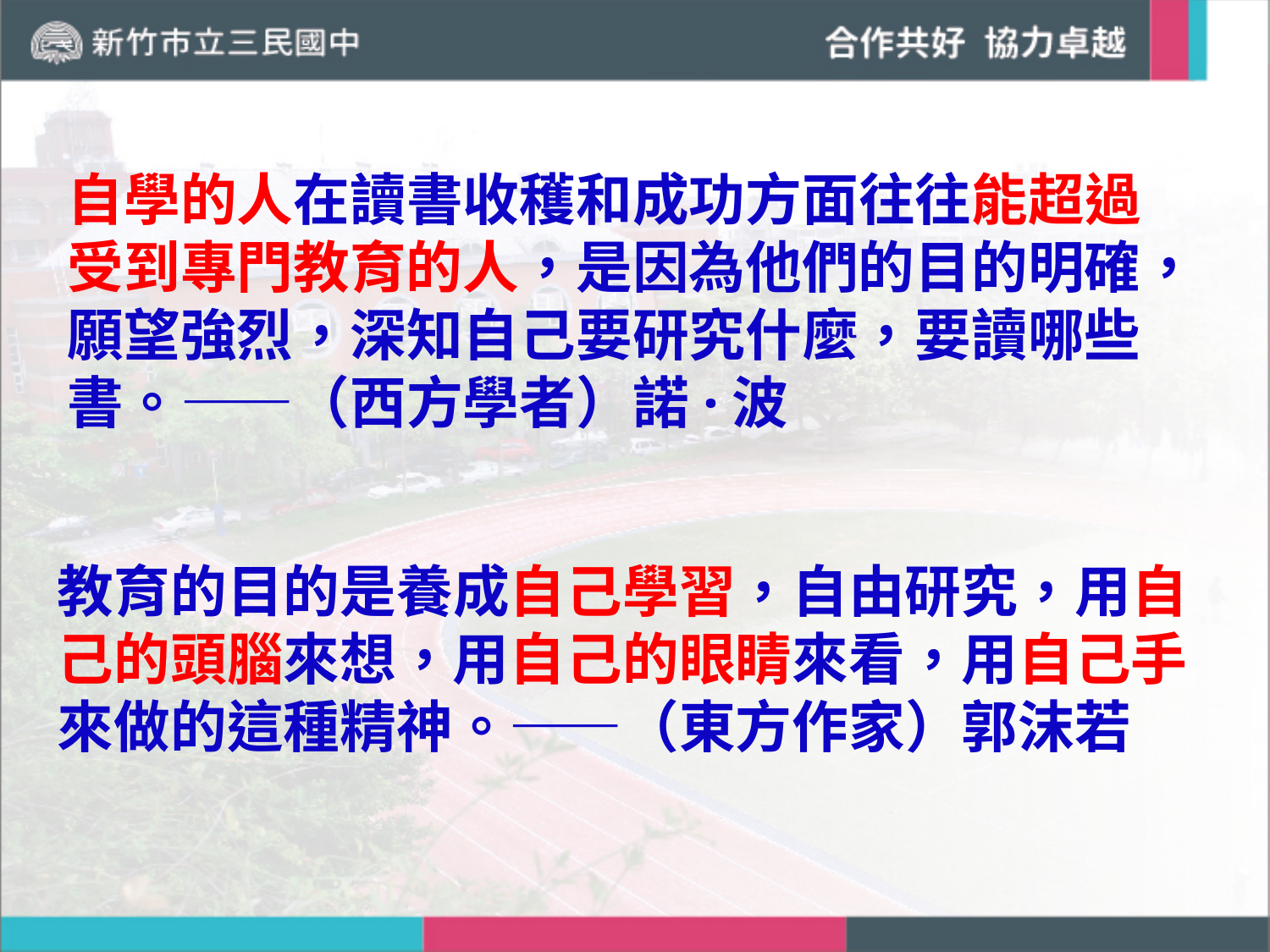

自學的人在讀書收穫和成功方面往往能超過受到專門教育的人，是因為他們的目的明確，願望強烈，深知自己要研究什麼，要讀哪些書。——（西方學者）諾·波
教育的目的是養成自己學習，自由研究，用自己的頭腦來想，用自己的眼睛來看，用自己手來做的這種精神。——（東方作家）郭沫若